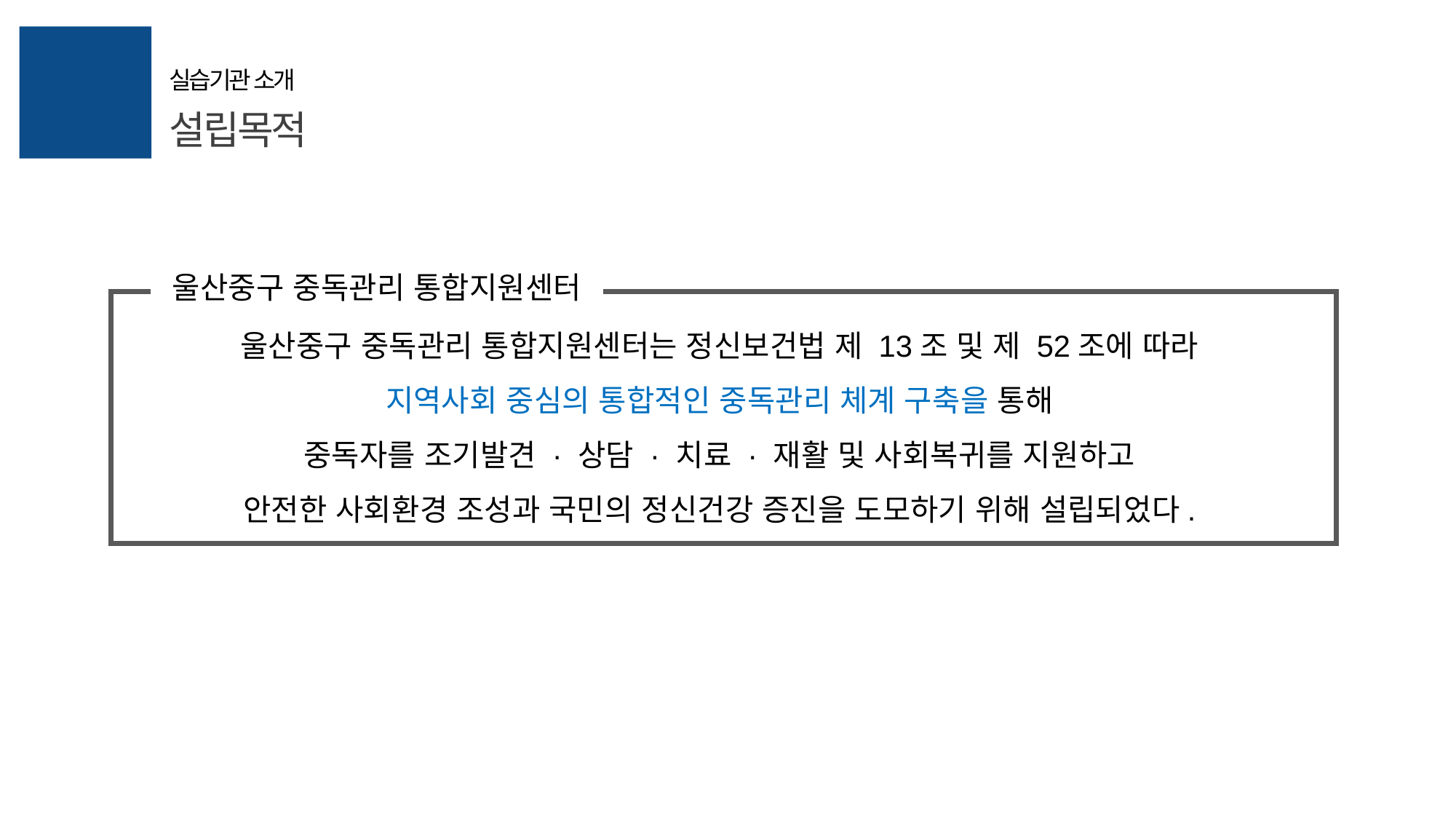

실습기관 소개
설립목적
울산중구 중독관리 통합지원센터
울산중구 중독관리 통합지원센터는 정신보건법 제 13조 및 제 52조에 따라
지역사회 중심의 통합적인 중독관리 체계 구축을 통해
중독자를 조기발견 · 상담 · 치료 · 재활 및 사회복귀를 지원하고
안전한 사회환경 조성과 국민의 정신건강 증진을 도모하기 위해 설립되었다.